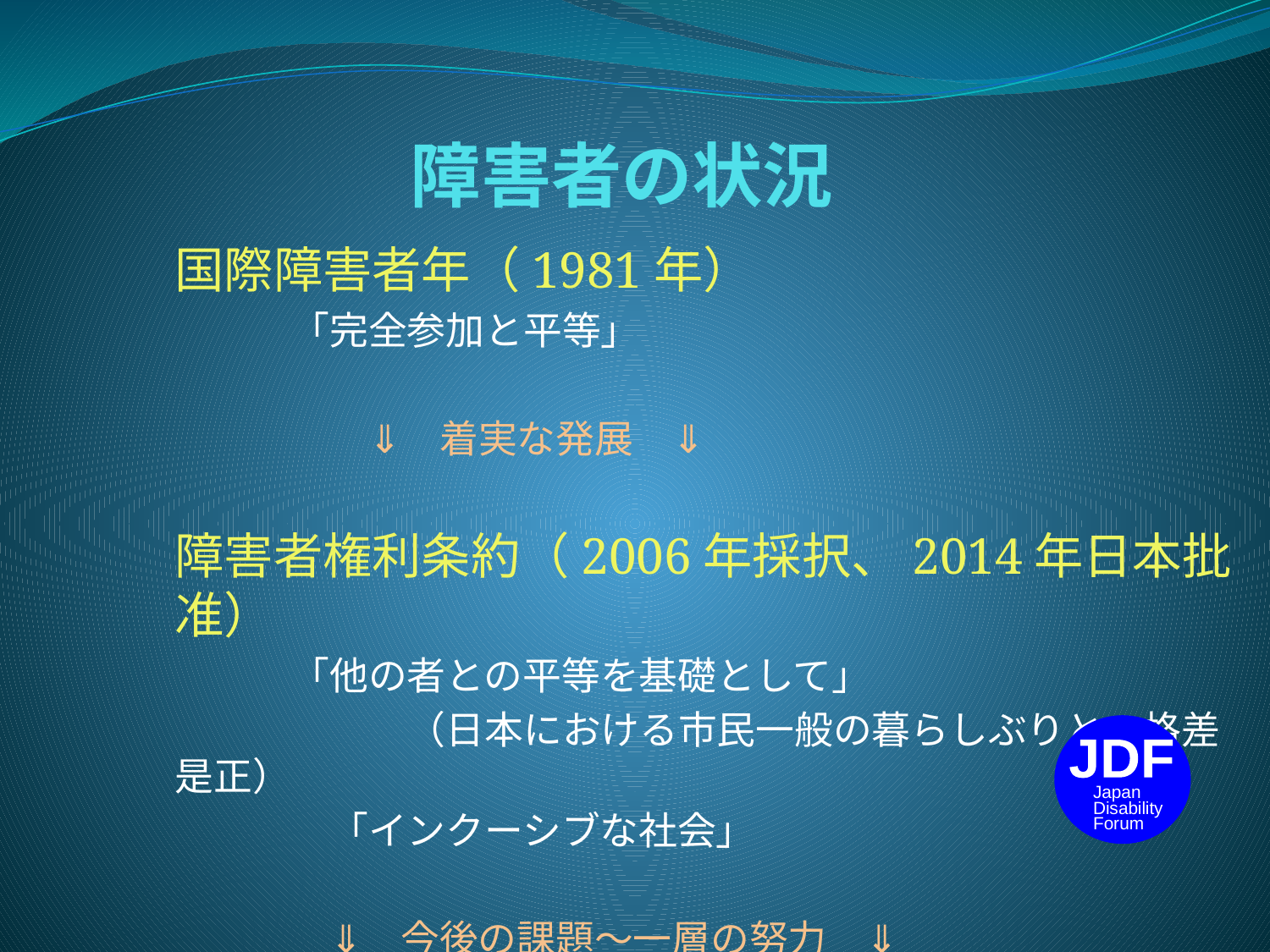

# 障害者の状況

国際障害者年（1981年）
　　　「完全参加と平等」

　　　　　⇓　着実な発展　⇓

障害者権利条約（2006年採択、2014年日本批准）
　　　「他の者との平等を基礎として」
　　　　　　（日本における市民一般の暮らしぶりとの格差是正）
　　　　「インクーシブな社会」

　　　　⇓　今後の課題～一層の努力　⇓

JDF
Japan Disability
Forum